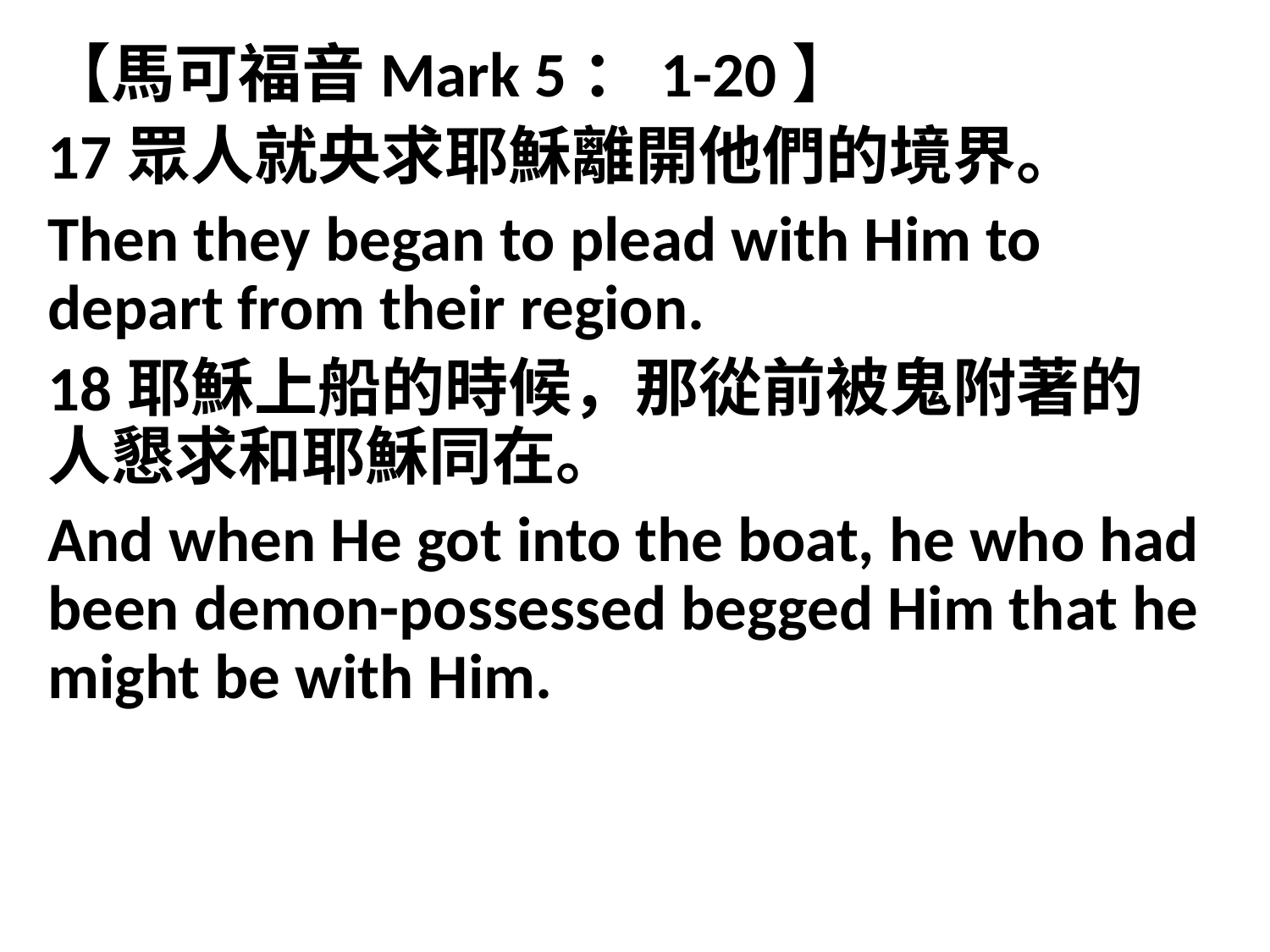

【馬可福音Mark 5：1-20】
17眾人就央求耶穌離開他們的境界。
Then they began to plead with Him to depart from their region.
18耶穌上船的時候，那從前被鬼附著的人懇求和耶穌同在。
And when He got into the boat, he who had been demon-possessed begged Him that he might be with Him.